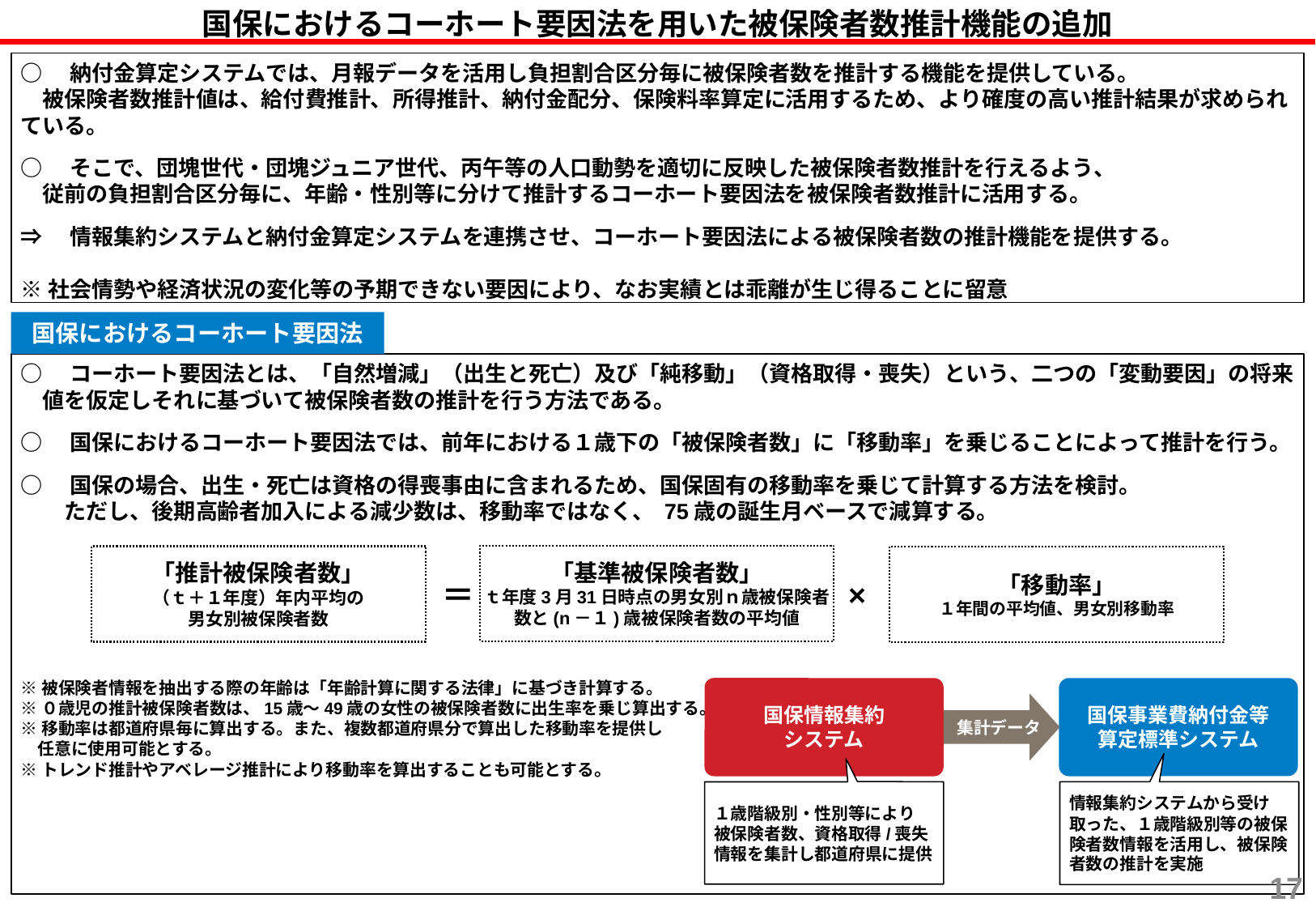

国保におけるコーホート要因法を用いた被保険者数推計機能の追加
○　納付金算定システムでは、月報データを活用し負担割合区分毎に被保険者数を推計する機能を提供している。
　被保険者数推計値は、給付費推計、所得推計、納付金配分、保険料率算定に活用するため、より確度の高い推計結果が求められている。

○　そこで、団塊世代・団塊ジュニア世代、丙午等の人口動勢を適切に反映した被保険者数推計を行えるよう、
　従前の負担割合区分毎に、年齢・性別等に分けて推計するコーホート要因法を被保険者数推計に活用する。

⇒　情報集約システムと納付金算定システムを連携させ、コーホート要因法による被保険者数の推計機能を提供する。

※社会情勢や経済状況の変化等の予期できない要因により、なお実績とは乖離が生じ得ることに留意
国保におけるコーホート要因法
○　コーホート要因法とは、「自然増減」（出生と死亡）及び「純移動」（資格取得・喪失）という、二つの「変動要因」の将来
　値を仮定しそれに基づいて被保険者数の推計を行う方法である。

○　国保におけるコーホート要因法では、前年における１歳下の「被保険者数」に「移動率」を乗じることによって推計を行う。

○　国保の場合、出生・死亡は資格の得喪事由に含まれるため、国保固有の移動率を乗じて計算する方法を検討。
　　ただし、後期高齢者加入による減少数は、移動率ではなく、 75歳の誕生月ベースで減算する。

※被保険者情報を抽出する際の年齢は「年齢計算に関する法律」に基づき計算する。
※０歳児の推計被保険者数は、15歳～49歳の女性の被保険者数に出生率を乗じ算出する。
※移動率は都道府県毎に算出する。また、複数都道府県分で算出した移動率を提供し
　任意に使用可能とする。
※トレンド推計やアベレージ推計により移動率を算出することも可能とする。
「基準被保険者数」
ｔ年度3月31日時点の男女別ｎ歳被保険者数と(n－１)歳被保険者数の平均値
「推計被保険者数」
（ｔ＋１年度）年内平均の
男女別被保険者数
「移動率」
１年間の平均値、男女別移動率
＝
×
国保情報集約
システム
国保事業費納付金等
算定標準システム
集計データ
情報集約システムから受け取った、１歳階級別等の被保険者数情報を活用し、被保険者数の推計を実施
１歳階級別・性別等により
被保険者数、資格取得/喪失情報を集計し都道府県に提供
17